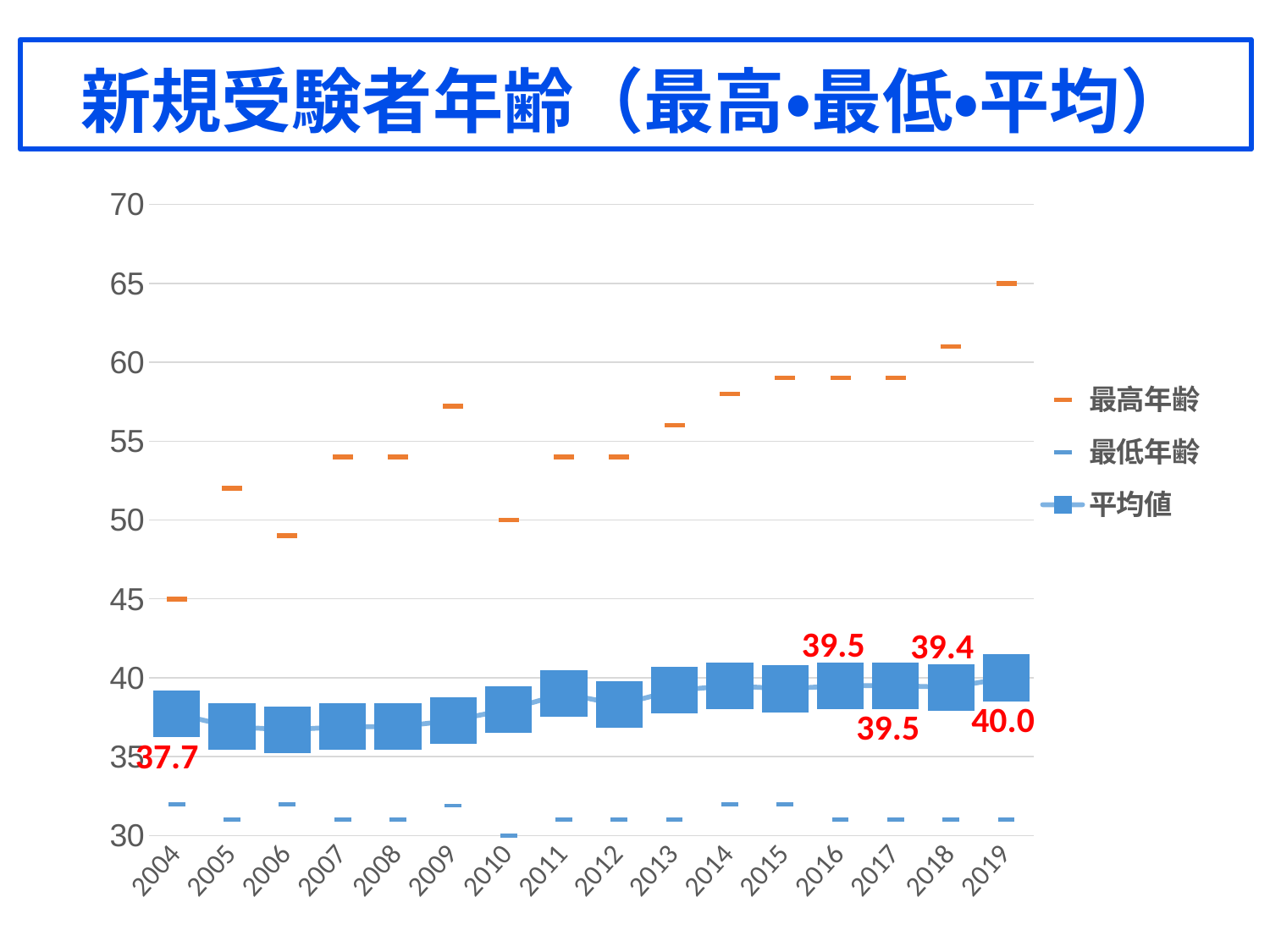

# 新規受験者年齢（最高・最低・平均）

### Chart

| Category | 最高年齢 | 最低年齢 | 平均値 |
|---|---|---|---|
| 2004 | 45.0 | 32.0 | 37.7 |
| 2005 | 52.0 | 31.0 | 36.9 |
| 2006 | 49.0 | 32.0 | 36.7 |
| 2007 | 54.0 | 31.0 | 36.9 |
| 2008 | 54.0 | 31.0 | 36.9 |
| 2009 | 57.2 | 31.9 | 37.3 |
| 2010 | 50.0 | 30.0 | 38.0 |
| 2011 | 54.0 | 31.0 | 39.0 |
| 2012 | 54.0 | 31.0 | 38.3 |
| 2013 | 56.0 | 31.0 | 39.2 |
| 2014 | 58.0 | 32.0 | 39.5 |
| 2015 | 59.0 | 32.0 | 39.3 |
| 2016 | 59.0 | 31.0 | 39.5 |
| 2017 | 59.0 | 31.0 | 39.5 |
| 2018 | 61.0 | 31.0 | 39.4 |
| 2019 | 65.0 | 31.0 | 40.0 |
39.5
39.4
40.0
39.5
37.7